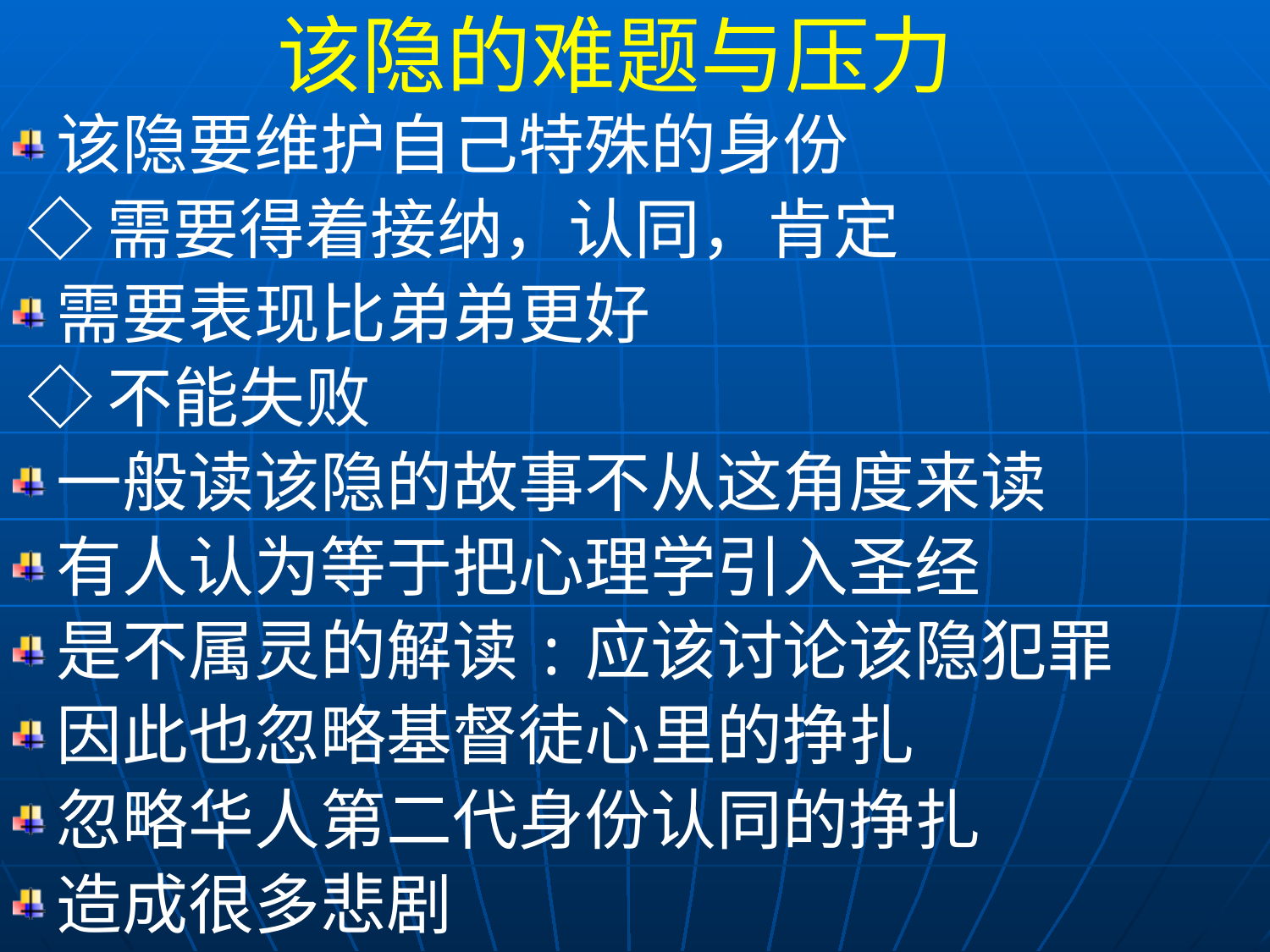

该隐的难题与压力
该隐要维护自己特殊的身份
 ◇需要得着接纳，认同，肯定
需要表现比弟弟更好
 ◇不能失败
一般读该隐的故事不从这角度来读
有人认为等于把心理学引入圣经
是不属灵的解读:应该讨论该隐犯罪
因此也忽略基督徒心里的挣扎
忽略华人第二代身份认同的挣扎
造成很多悲剧